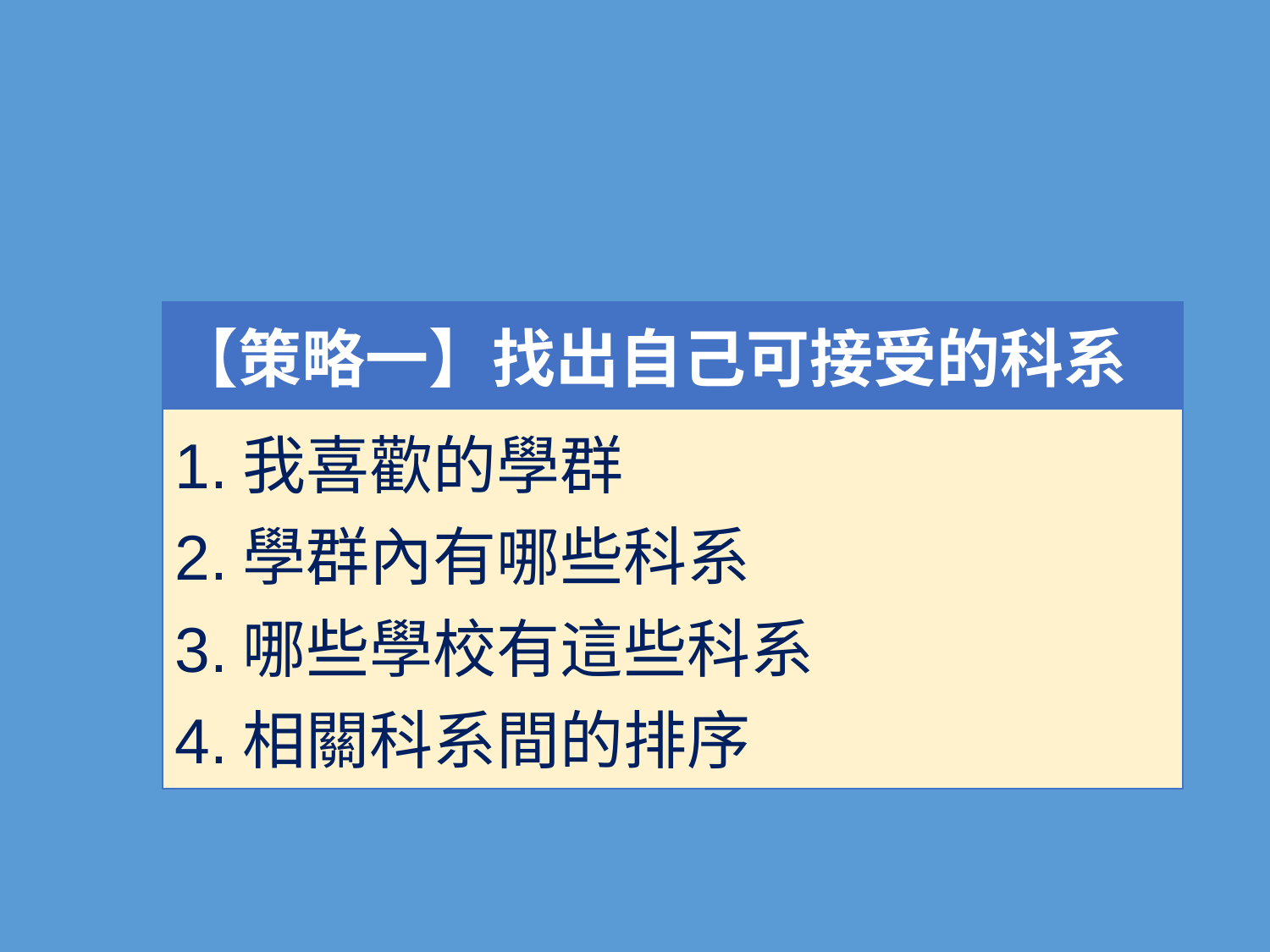

| 【策略一】找出自己可接受的科系 |
| --- |
| 1.我喜歡的學群 2.學群內有哪些科系 3.哪些學校有這些科系 4.相關科系間的排序 |